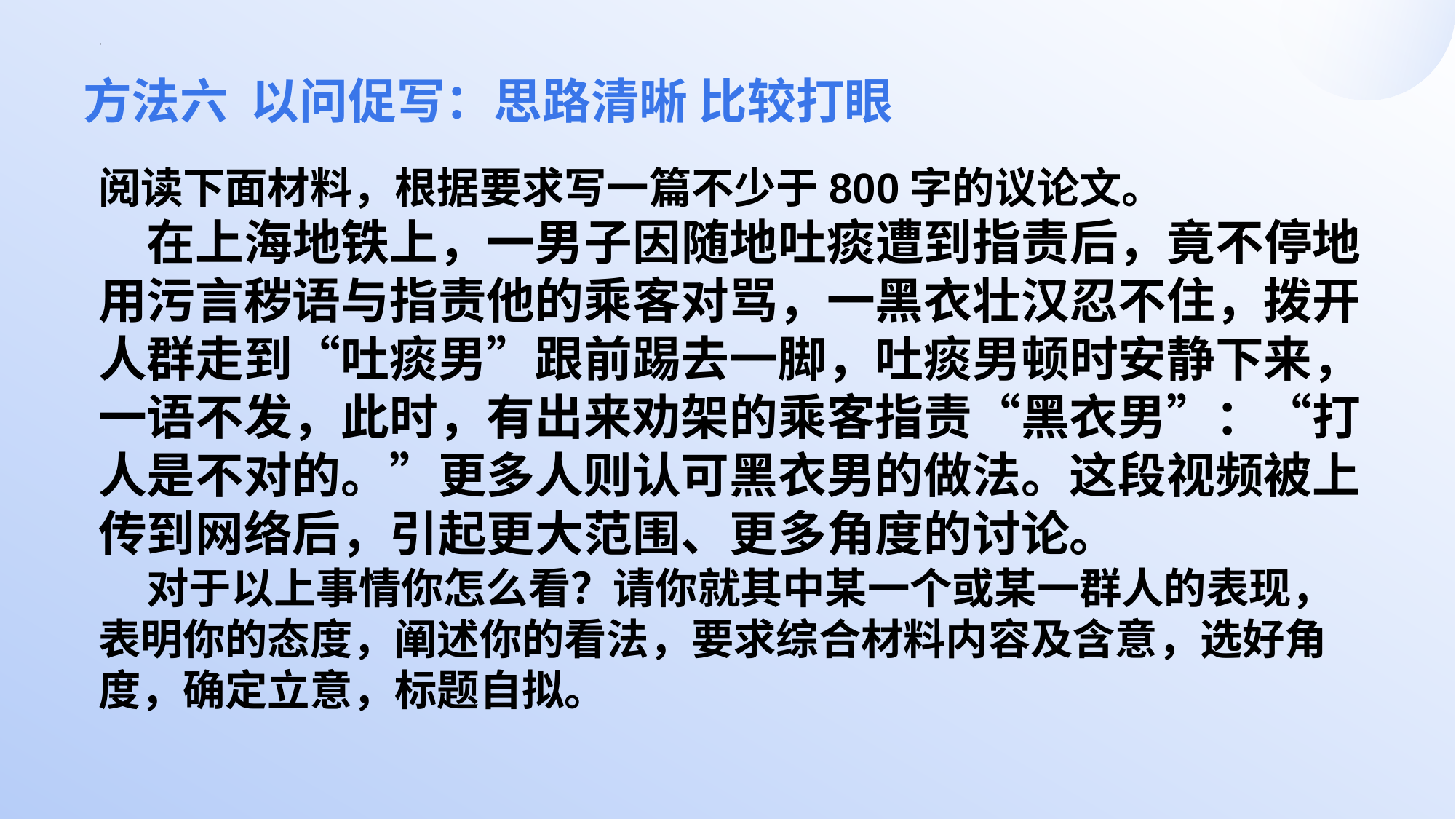

# 方法六  以问促写：思路清晰 比较打眼
阅读下面材料，根据要求写一篇不少于800字的议论文。
    在上海地铁上，一男子因随地吐痰遭到指责后，竟不停地用污言秽语与指责他的乘客对骂，一黑衣壮汉忍不住，拨开人群走到“吐痰男”跟前踢去一脚，吐痰男顿时安静下来，一语不发，此时，有出来劝架的乘客指责“黑衣男”：“打人是不对的。”更多人则认可黑衣男的做法。这段视频被上传到网络后，引起更大范围、更多角度的讨论。
    对于以上事情你怎么看？请你就其中某一个或某一群人的表现，表明你的态度，阐述你的看法，要求综合材料内容及含意，选好角度，确定立意，标题自拟。